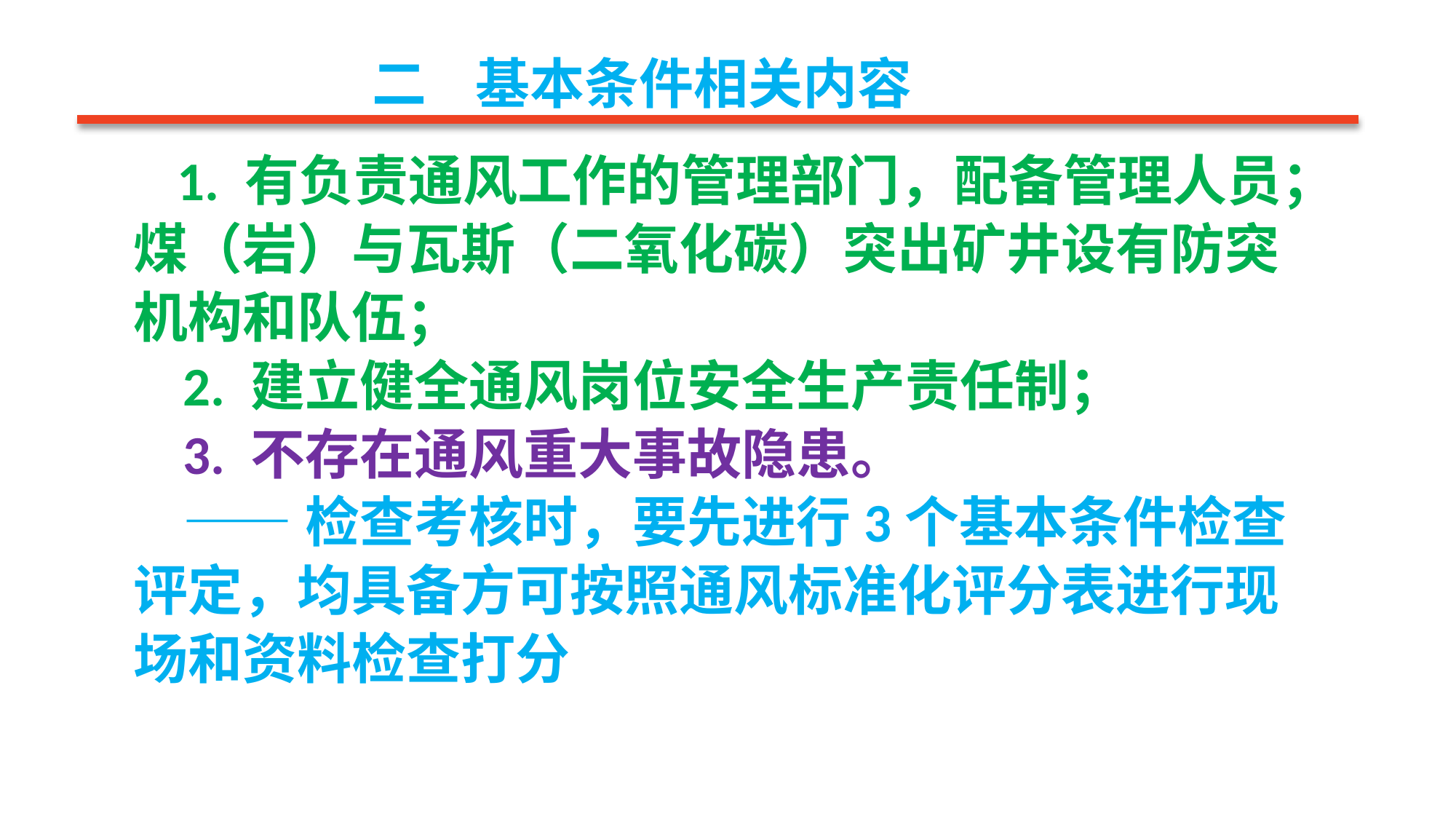

二    基本条件相关内容
    1. 有负责通风工作的管理部门，配备管理人员；煤（岩）与瓦斯（二氧化碳）突出矿井设有防突机构和队伍；
    2. 建立健全通风岗位安全生产责任制；
    3. 不存在通风重大事故隐患。
    ——检查考核时，要先进行3个基本条件检查评定，均具备方可按照通风标准化评分表进行现场和资料检查打分